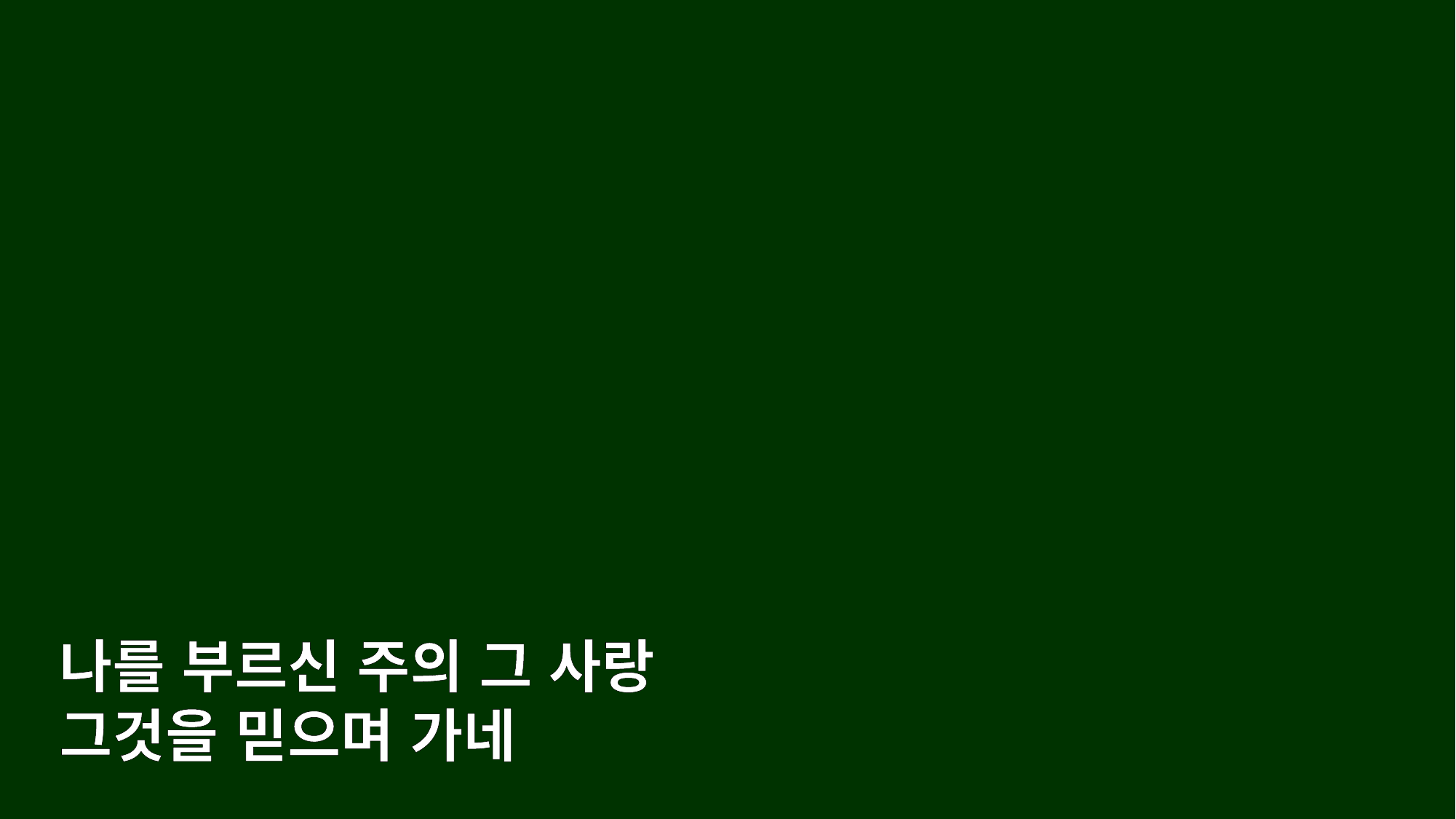

나를 부르신 주의 그 사랑
그것을 믿으며 가네